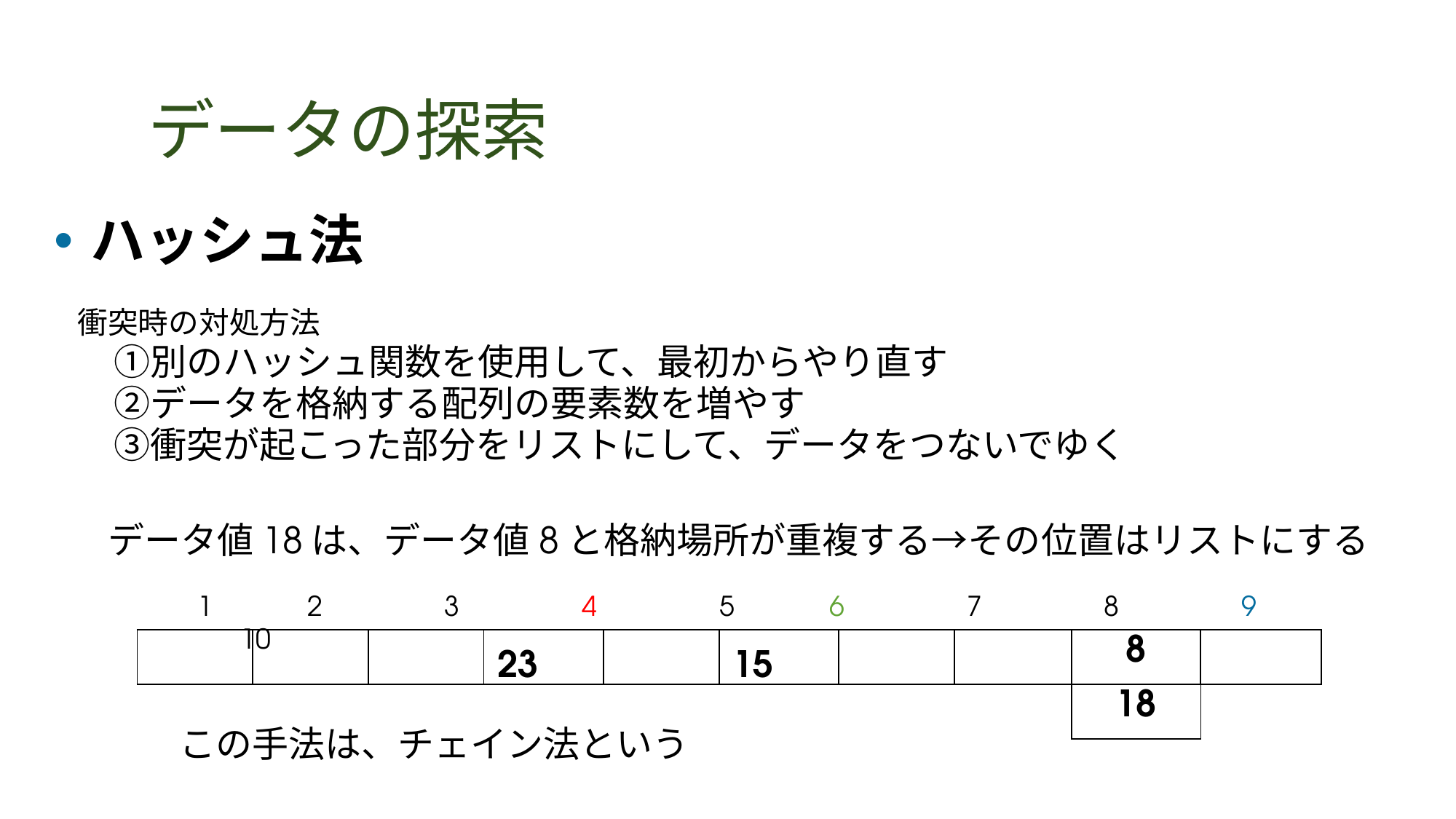

# データの探索
ハッシュ法
衝突時の対処方法
　①別のハッシュ関数を使用して、最初からやり直す
　②データを格納する配列の要素数を増やす
　③衝突が起こった部分をリストにして、データをつないでゆく

データ値18は、データ値8と格納場所が重複する→その位置はリストにする
  1　　　2　　　　3　　　　4　　　　5　　　6　　　　7　　　　8　　　　9　　　10
|  |  |  | 23 |  | 15 |  |  | 8 |  |
| --- | --- | --- | --- | --- | --- | --- | --- | --- | --- |
| 18 |
| --- |
この手法は、チェイン法という